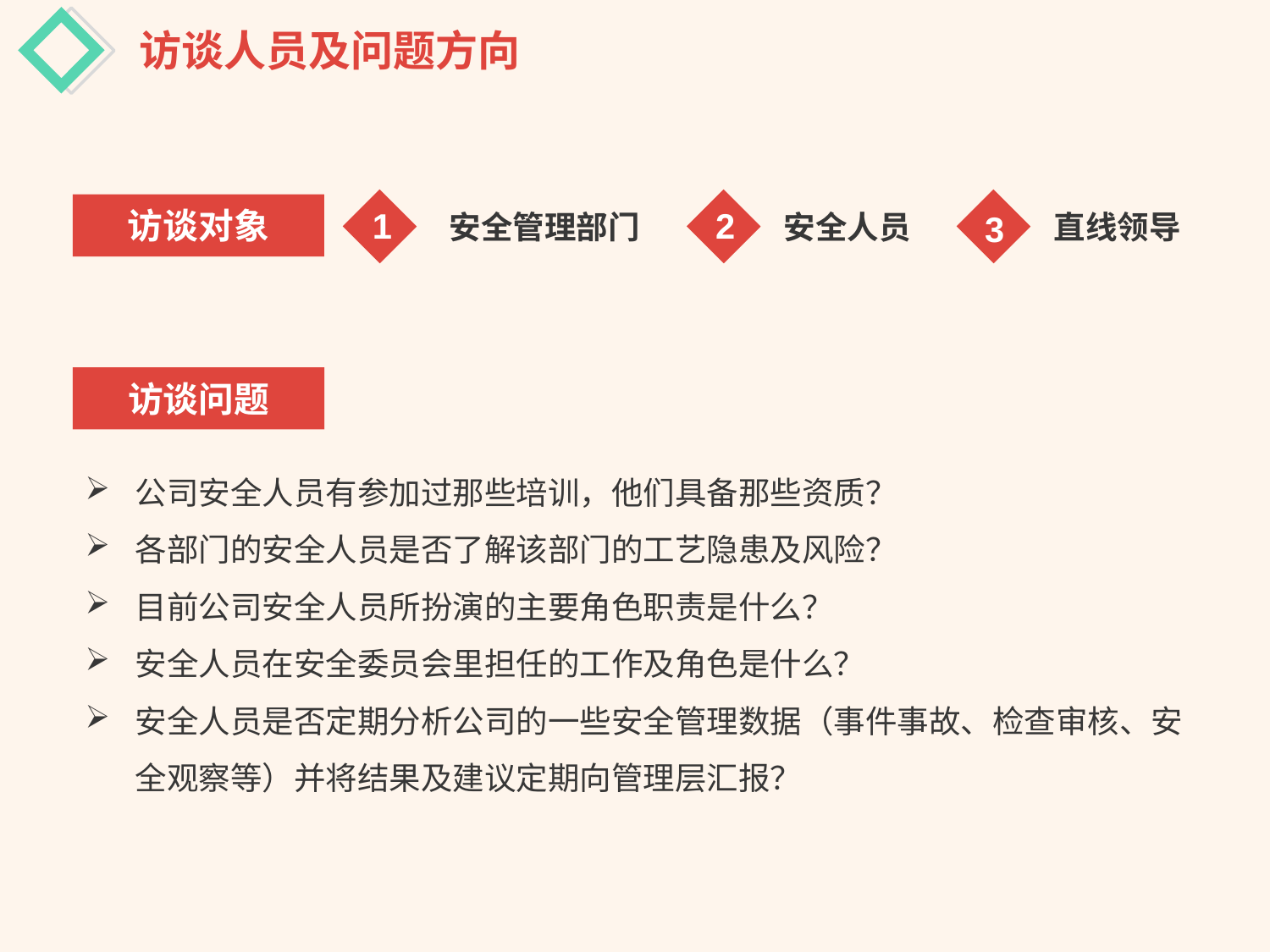

访谈人员及问题方向

访谈对象
1
2

安全管理部门
安全人员
3
直线领导

访谈问题
公司安全人员有参加过那些培训，他们具备那些资质？
各部门的安全人员是否了解该部门的工艺隐患及风险？
目前公司安全人员所扮演的主要角色职责是什么？
安全人员在安全委员会里担任的工作及角色是什么？
安全人员是否定期分析公司的一些安全管理数据（事件事故、检查审核、安全观察等）并将结果及建议定期向管理层汇报？